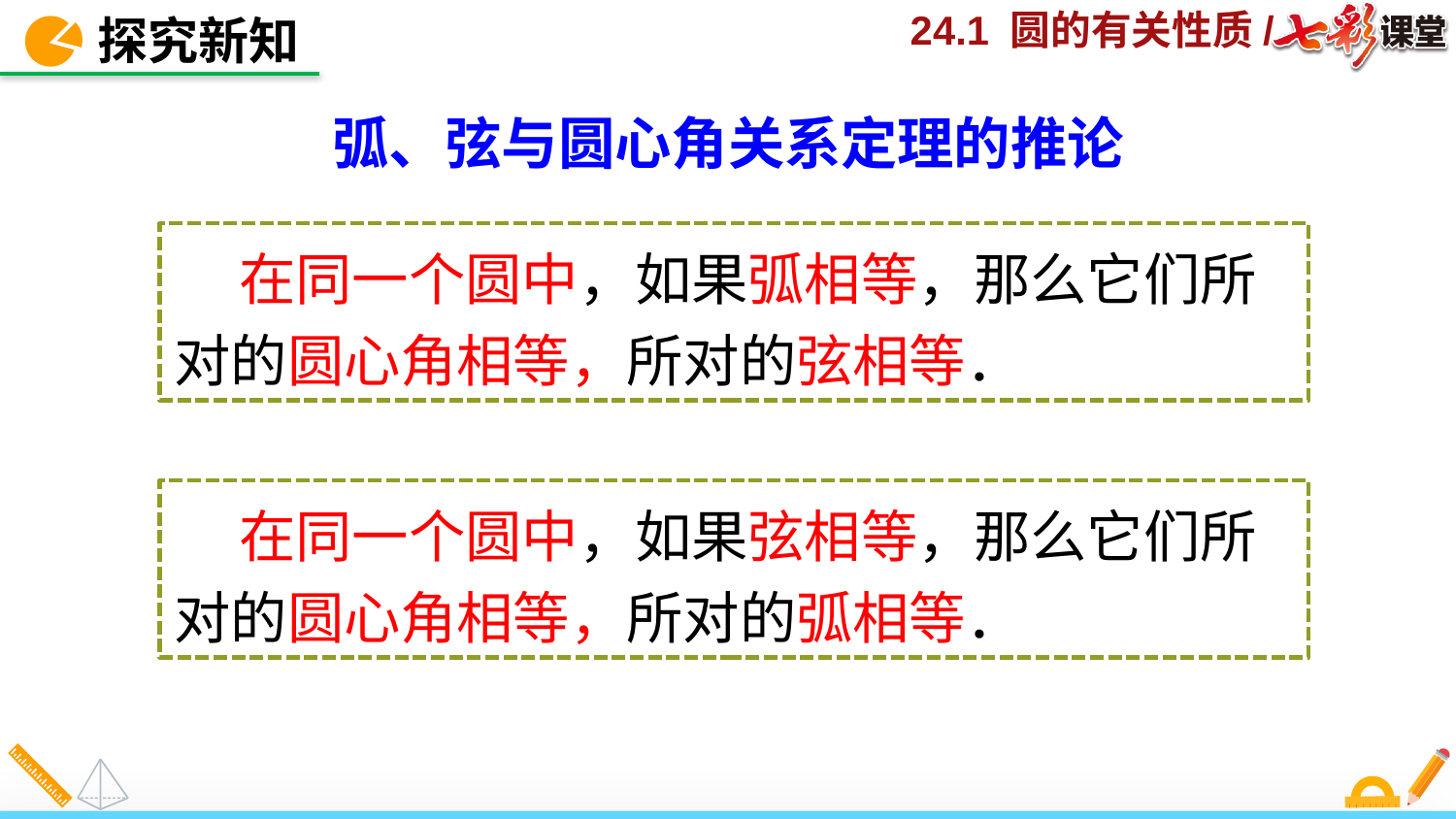

探究新知

弧、弦与圆心角关系定理的推论
    在同一个圆中，如果弧相等，那么它们所对的圆心角相等，所对的弦相等．
    在同一个圆中，如果弦相等，那么它们所对的圆心角相等，所对的弧相等．